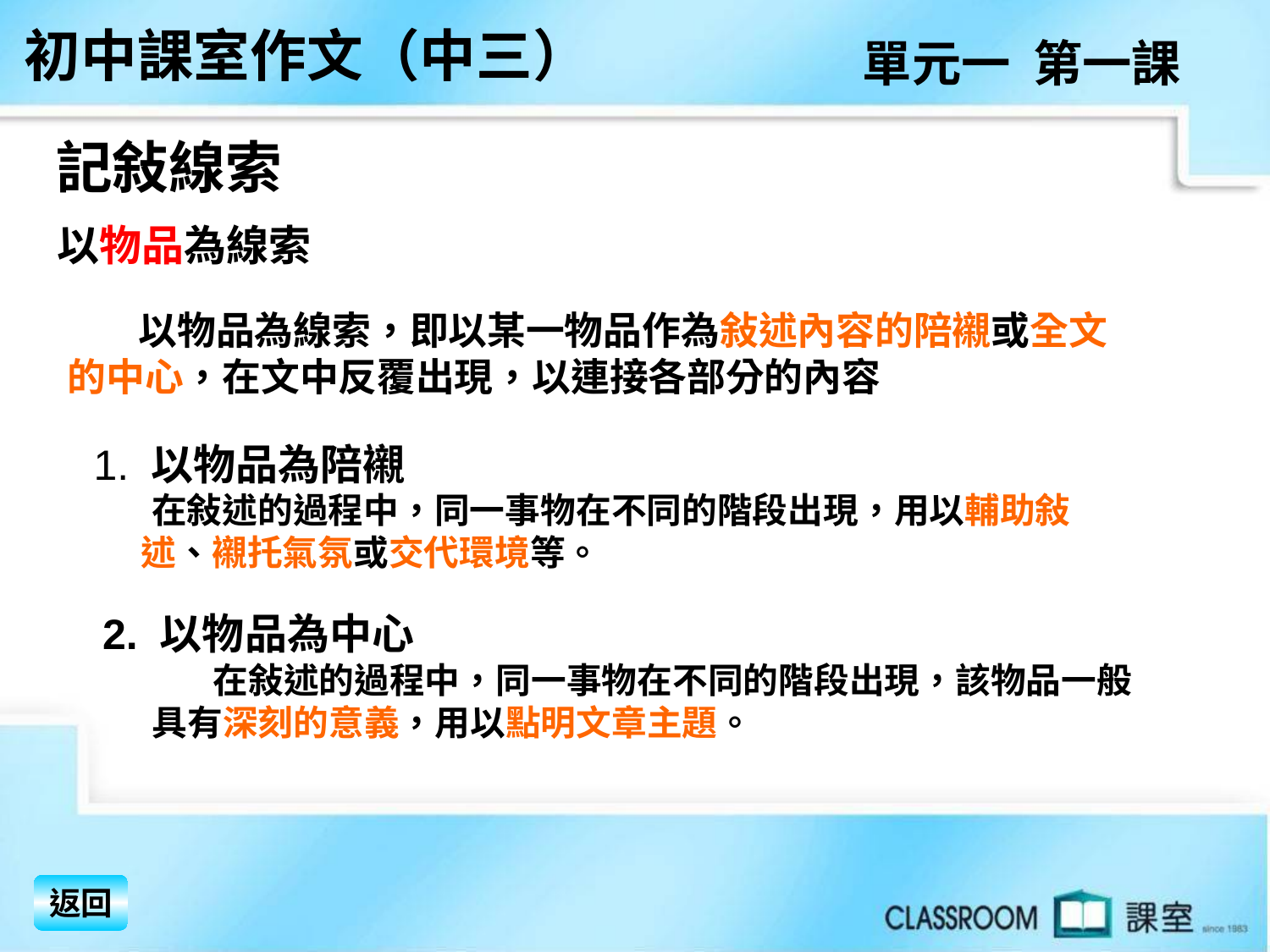

初中課室作文（中三）
單元一  第一課
記敍線索
以物品為線索
       以物品為線索，即以某一物品作為敍述內容的陪襯或全文的中心，在文中反覆出現，以連接各部分的內容
1. 以物品為陪襯
       在敍述的過程中，同一事物在不同的階段出現，用以輔助敍述、襯托氣氛或交代環境等。
2. 以物品為中心
  　　在敍述的過程中，同一事物在不同的階段出現，該物品一般具有深刻的意義，用以點明文章主題。

返回